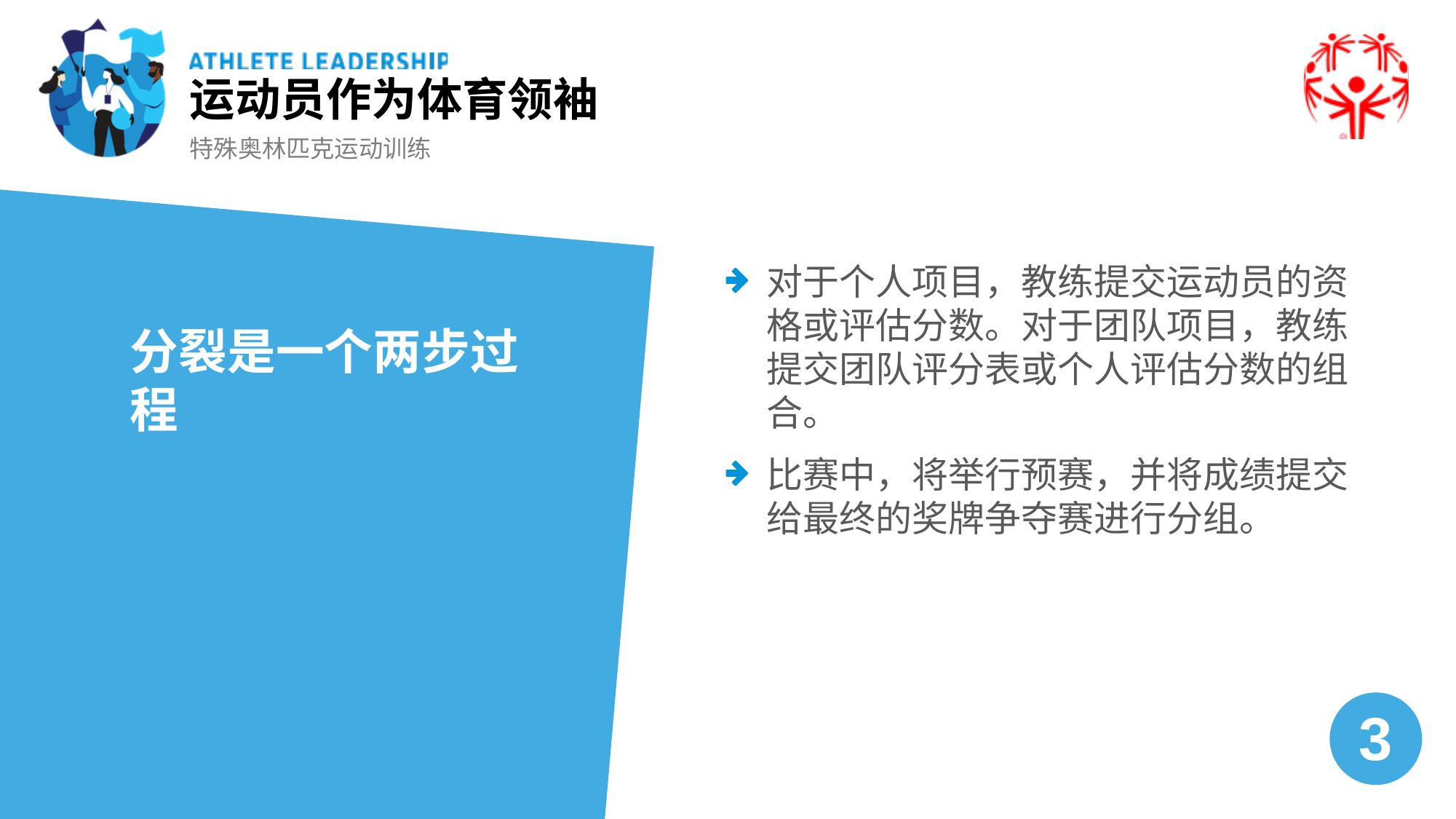

运动员作为体育领袖
特殊奥林匹克运动训练
对于个人项目，教练提交运动员的资格或评估分数。对于团队项目，教练提交团队评分表或个人评估分数的组合。
比赛中，将举行预赛，并将成绩提交给最终的奖牌争夺赛进行分组。
分裂是一个两步过程

3